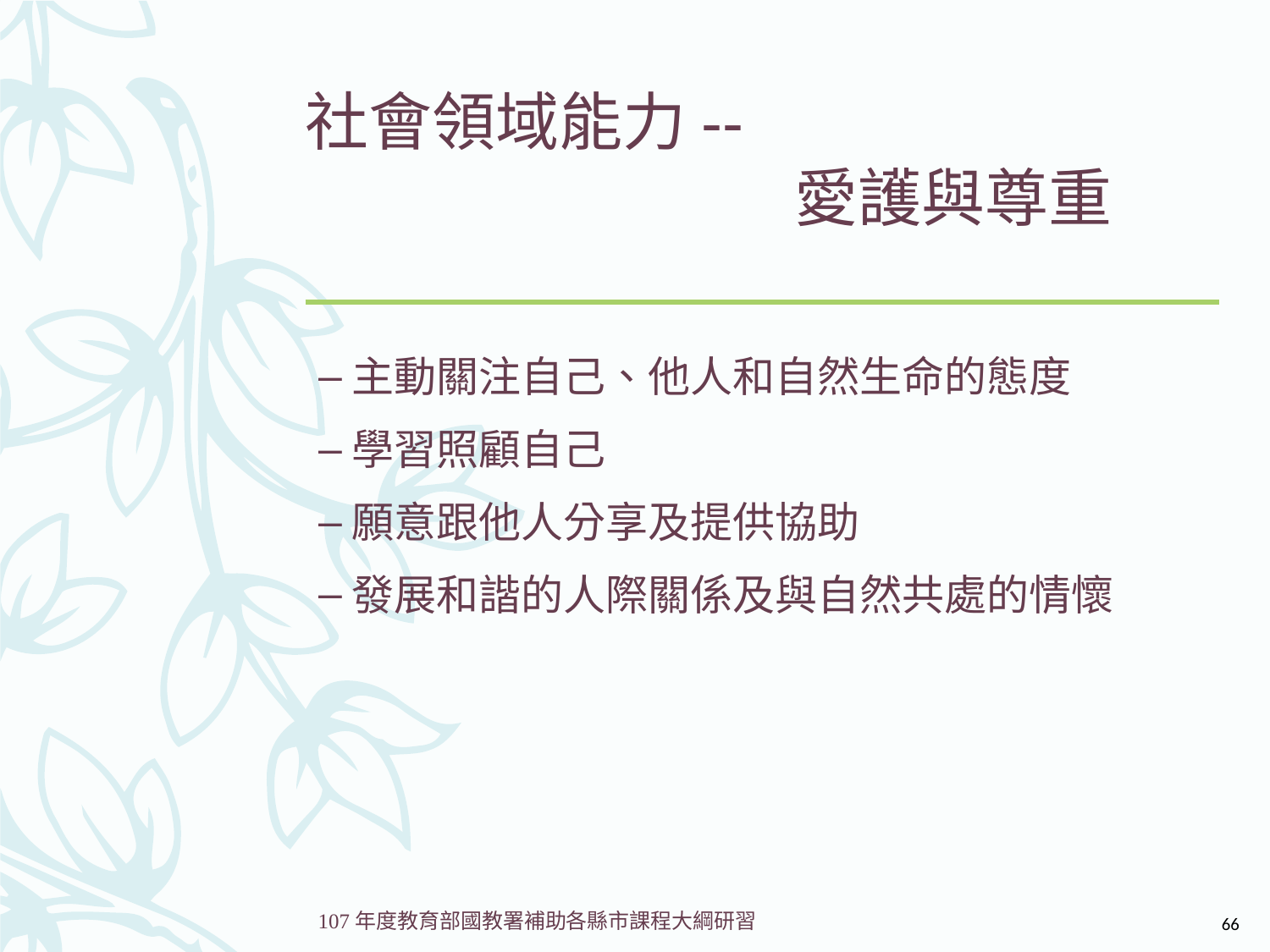

# 社會領域能力-- 愛護與尊重
主動關注自己、他人和自然生命的態度
學習照顧自己
願意跟他人分享及提供協助
發展和諧的人際關係及與自然共處的情懷
66
107年度教育部國教署補助各縣市課程大綱研習